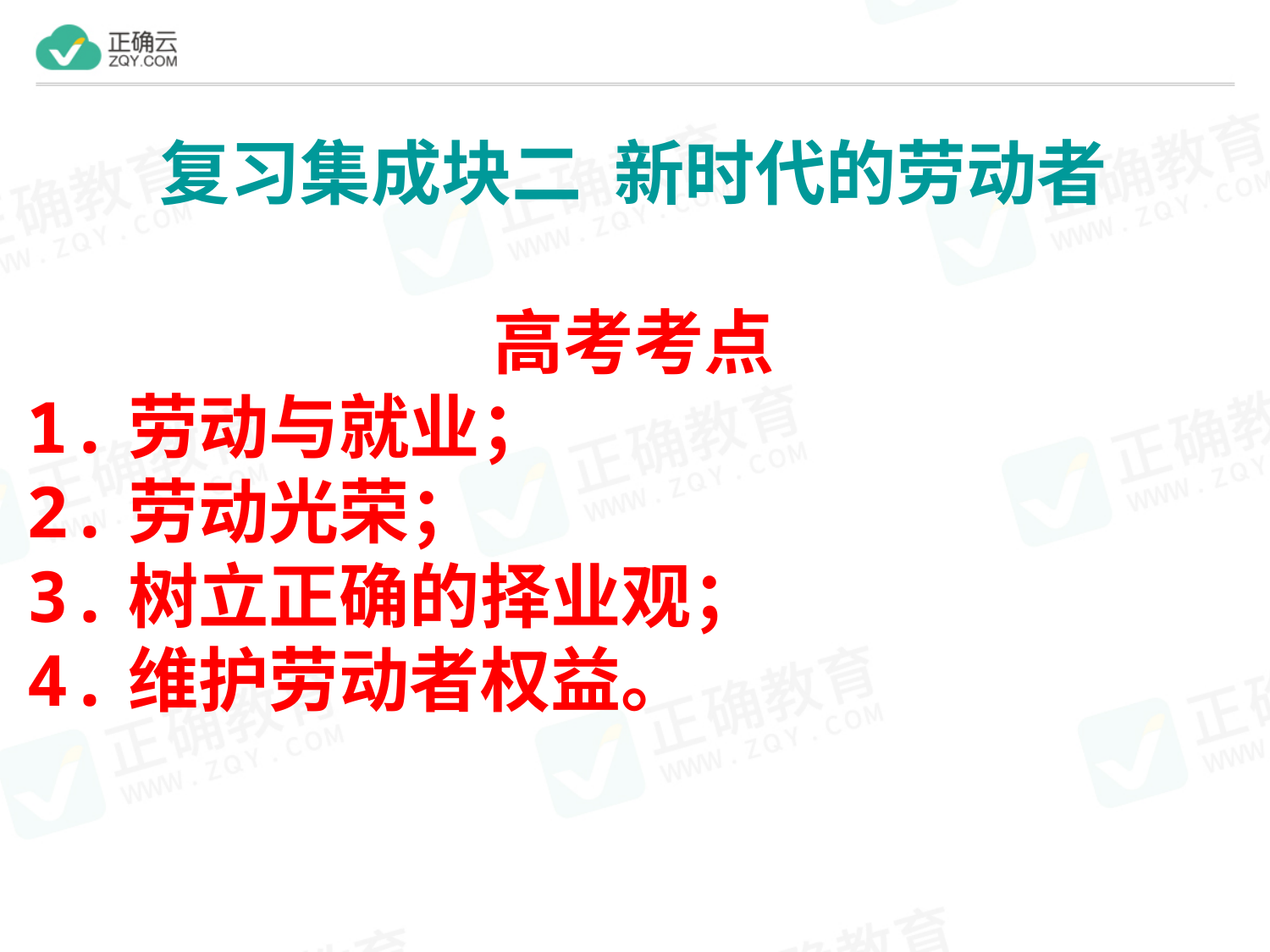

复习集成块二  新时代的劳动者

高考考点
1.劳动与就业；
2.劳动光荣；
3.树立正确的择业观；
4.维护劳动者权益。